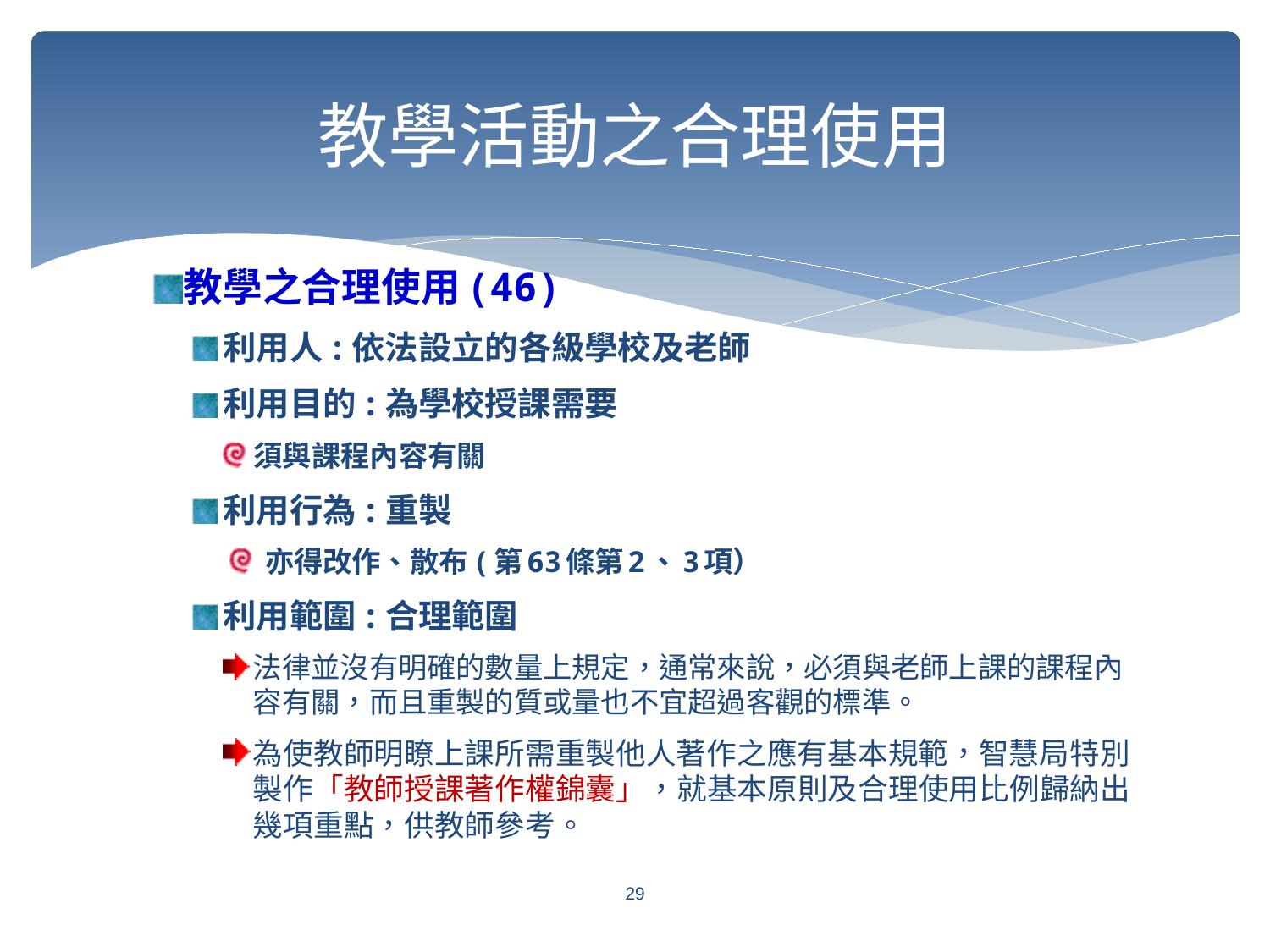

# 教學活動之合理使用
教學之合理使用(46)
利用人:依法設立的各級學校及老師
利用目的:為學校授課需要
須與課程內容有關
利用行為:重製
亦得改作、散布(第63條第2、3項）
利用範圍:合理範圍
法律並沒有明確的數量上規定，通常來說，必須與老師上課的課程內容有關，而且重製的質或量也不宜超過客觀的標準。
為使教師明瞭上課所需重製他人著作之應有基本規範，智慧局特別製作「教師授課著作權錦囊」，就基本原則及合理使用比例歸納出幾項重點，供教師參考。
29